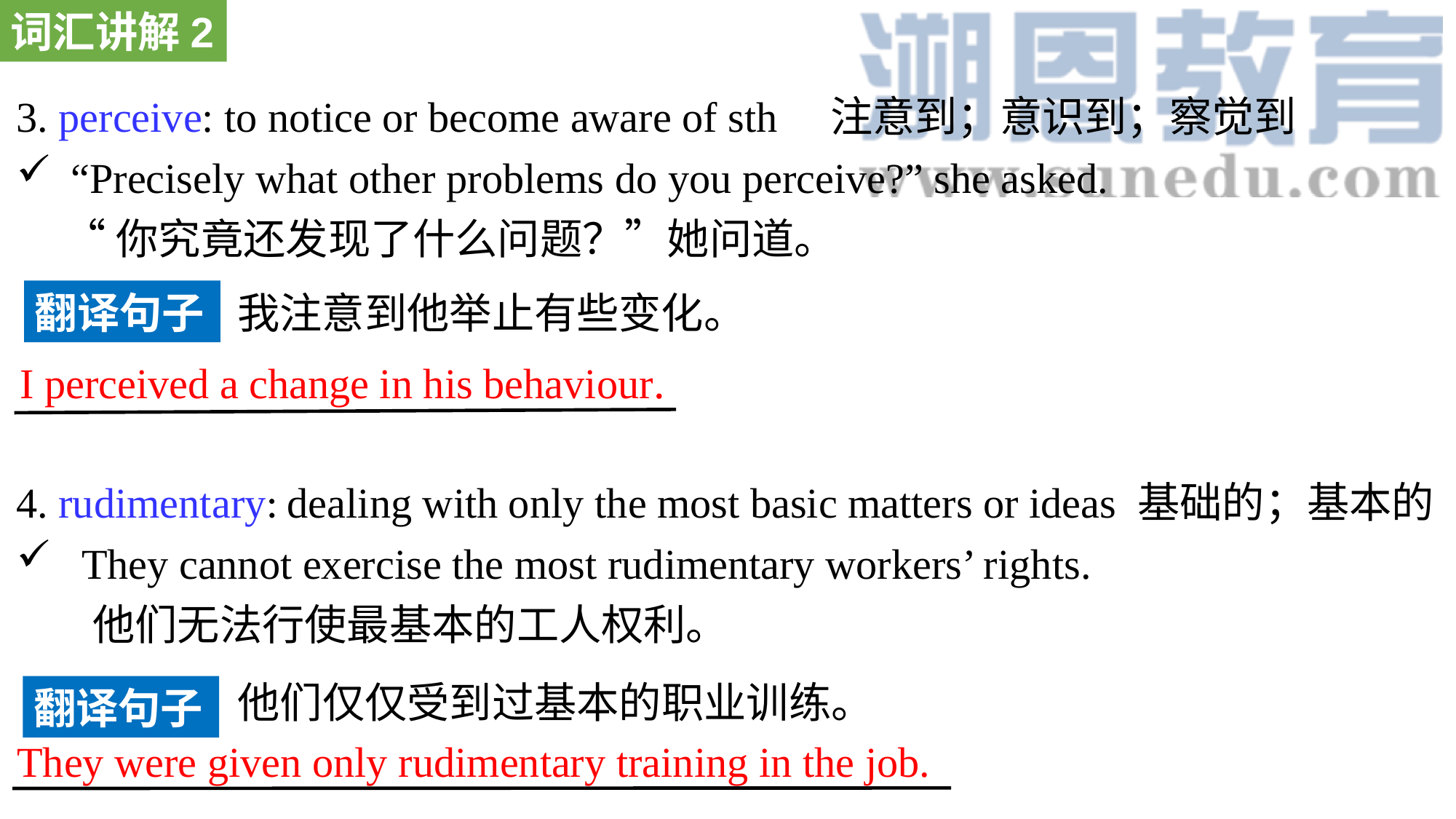

词汇讲解2
3. perceive: to notice or become aware of sth    注意到；意识到；察觉到
“Precisely what other problems do you perceive?” she asked.
     “你究竟还发现了什么问题？”她问道。

4. rudimentary: dealing with only the most basic matters or ideas 基础的；基本的
 They cannot exercise the most rudimentary workers’ rights.
       他们无法行使最基本的工人权利。
翻译句子
我注意到他举止有些变化。
I perceived a change in his behaviour.
他们仅仅受到过基本的职业训练。
翻译句子
They were given only rudimentary training in the job.